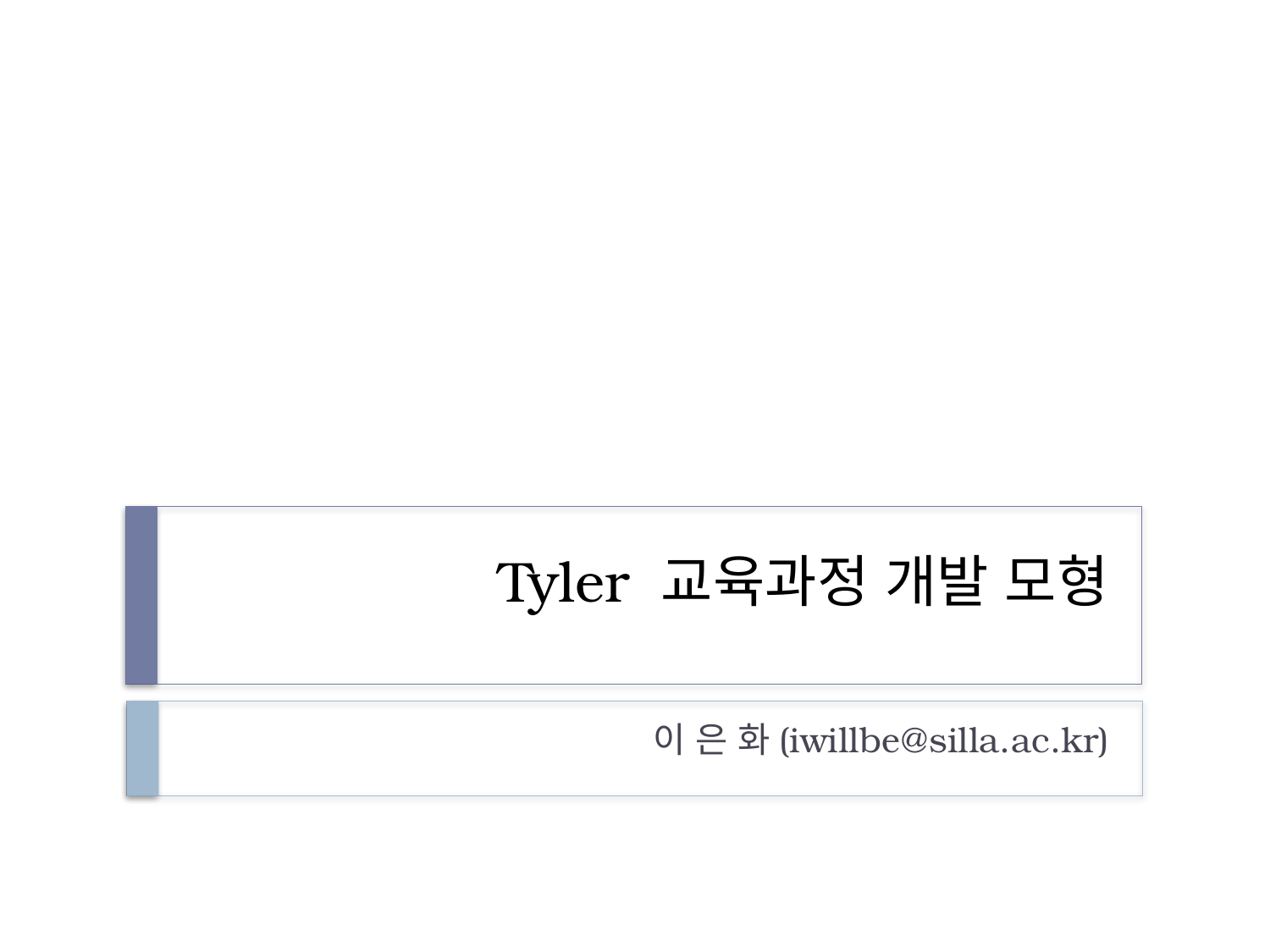

# Tyler 교육과정 개발 모형
이 은 화(iwillbe@silla.ac.kr)